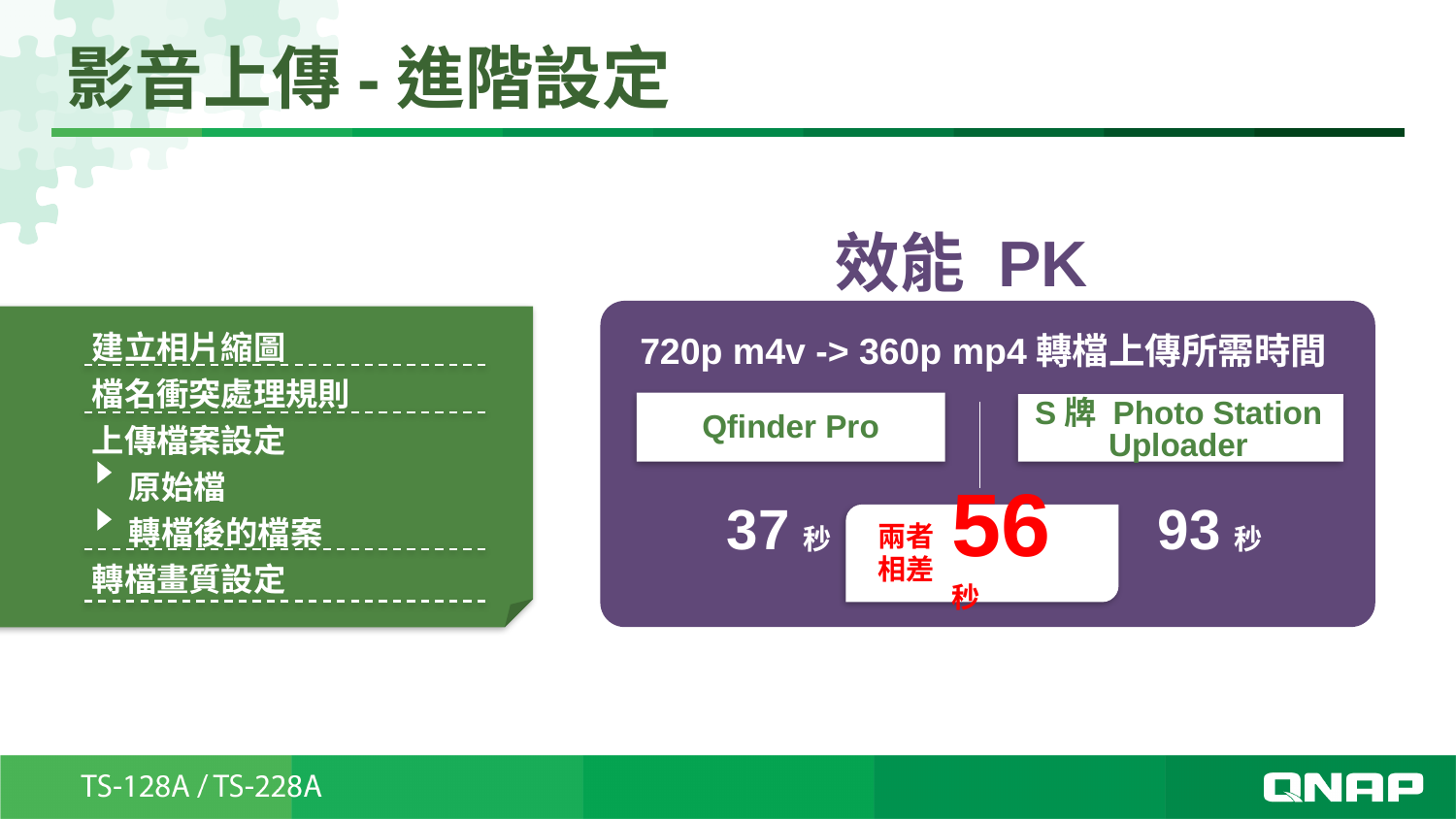

# 影音上傳-進階設定
效能 PK

720p m4v -> 360p mp4轉檔上傳所需時間
S牌 Photo Station Uploader

Qfinder Pro
93秒
37秒

兩者
相差
56秒

建立相片縮圖
檔名衝突處理規則
上傳檔案設定
    原始檔
    轉檔後的檔案
轉檔畫質設定